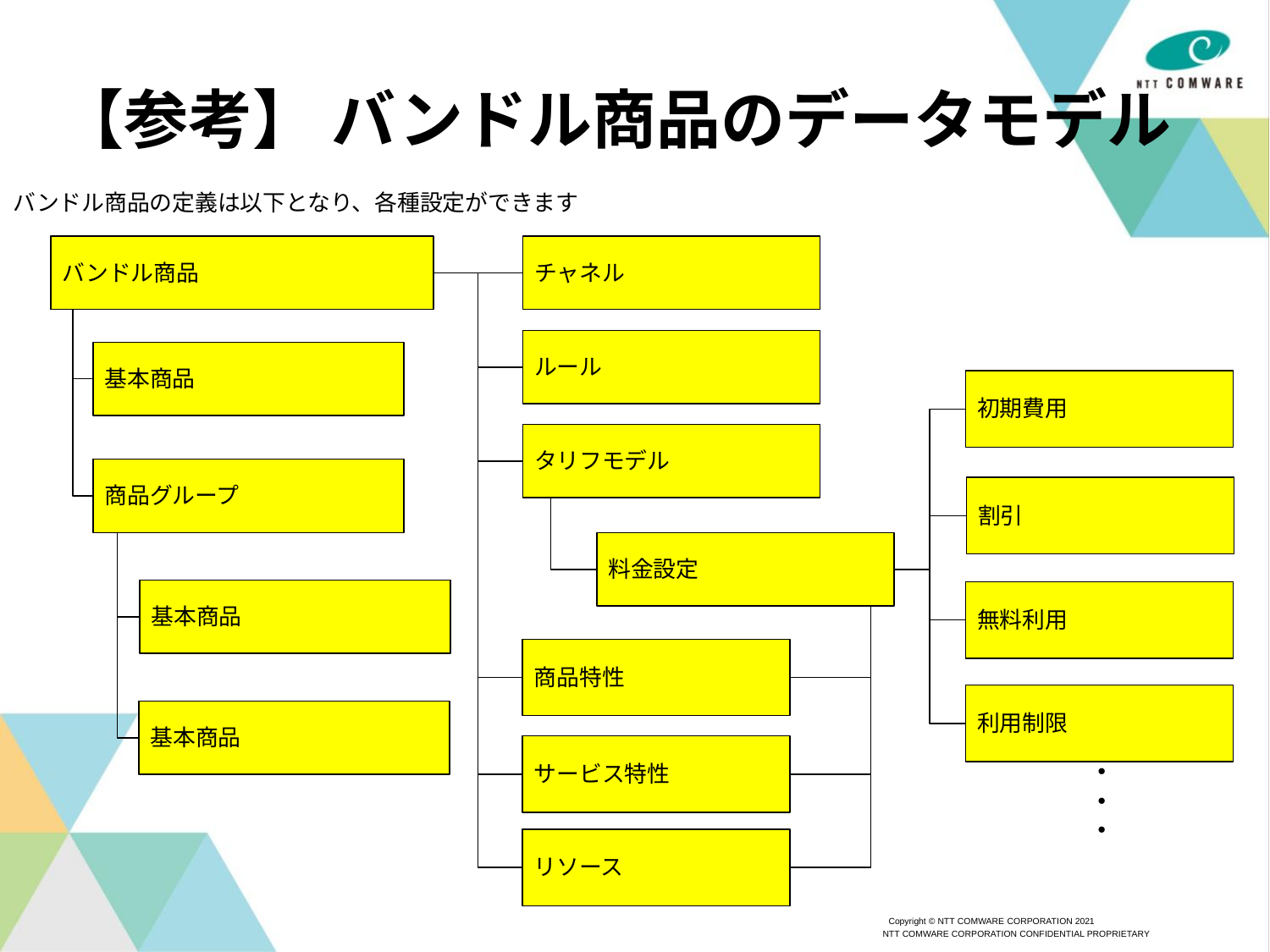

# 【参考】 バンドル商品のデータモデル
バンドル商品の定義は以下となり、各種設定ができます
バンドル商品
チャネル

ルール
基本商品
初期費用
タリフモデル
商品グループ

割引

料金設定

基本商品
無料利用
商品特性
利用制限
基本商品
サービス特性
・・・
リソース